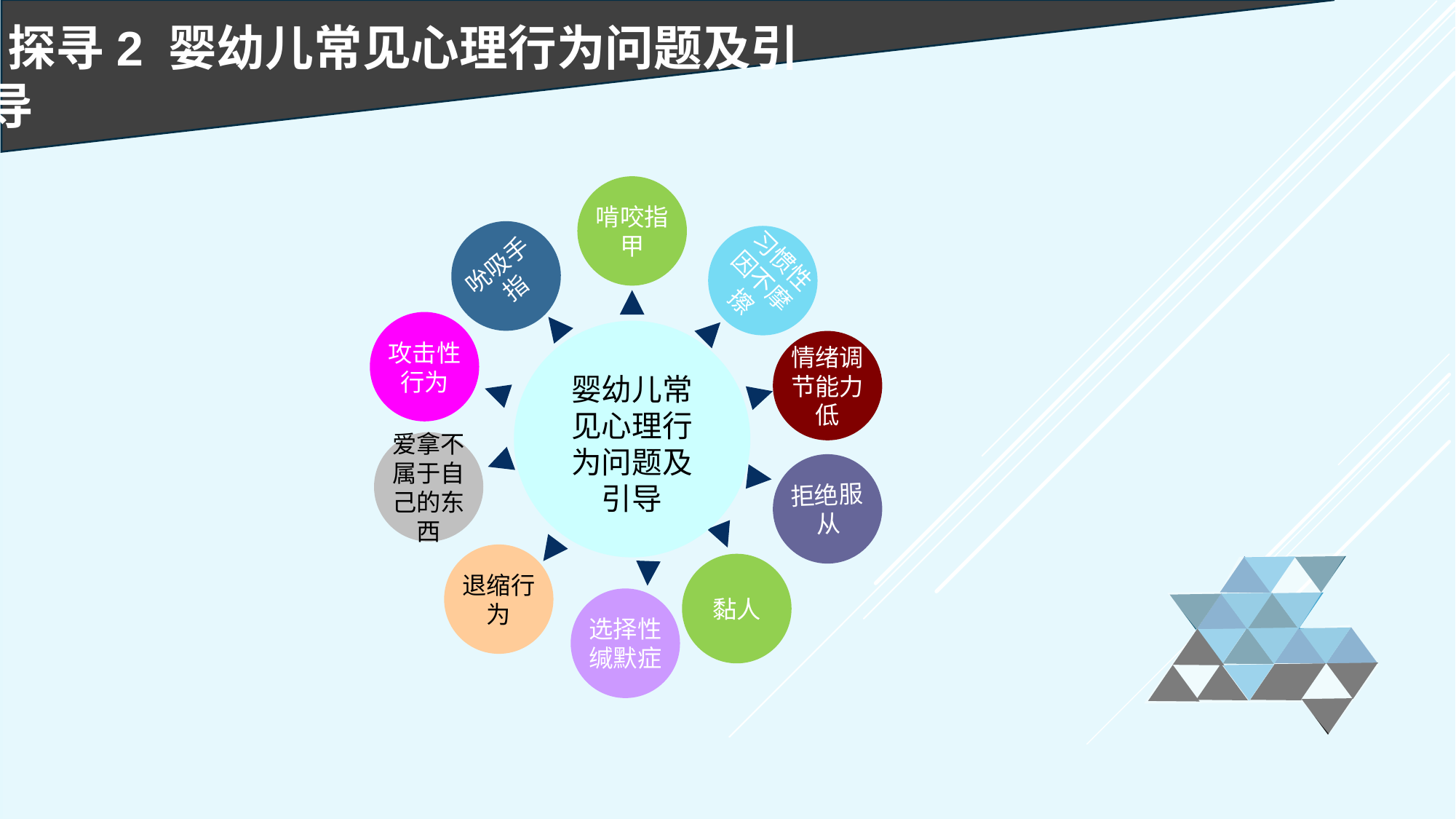

探寻2 婴幼儿常见心理行为问题及引导

啃咬指甲
吮吸手指
习惯性因不摩擦

攻击性行为

情绪调节能力低
婴幼儿常见心理行为问题及引导

爱拿不属于自己的东西

拒绝服从

退缩行为
黏人

选择性缄默症